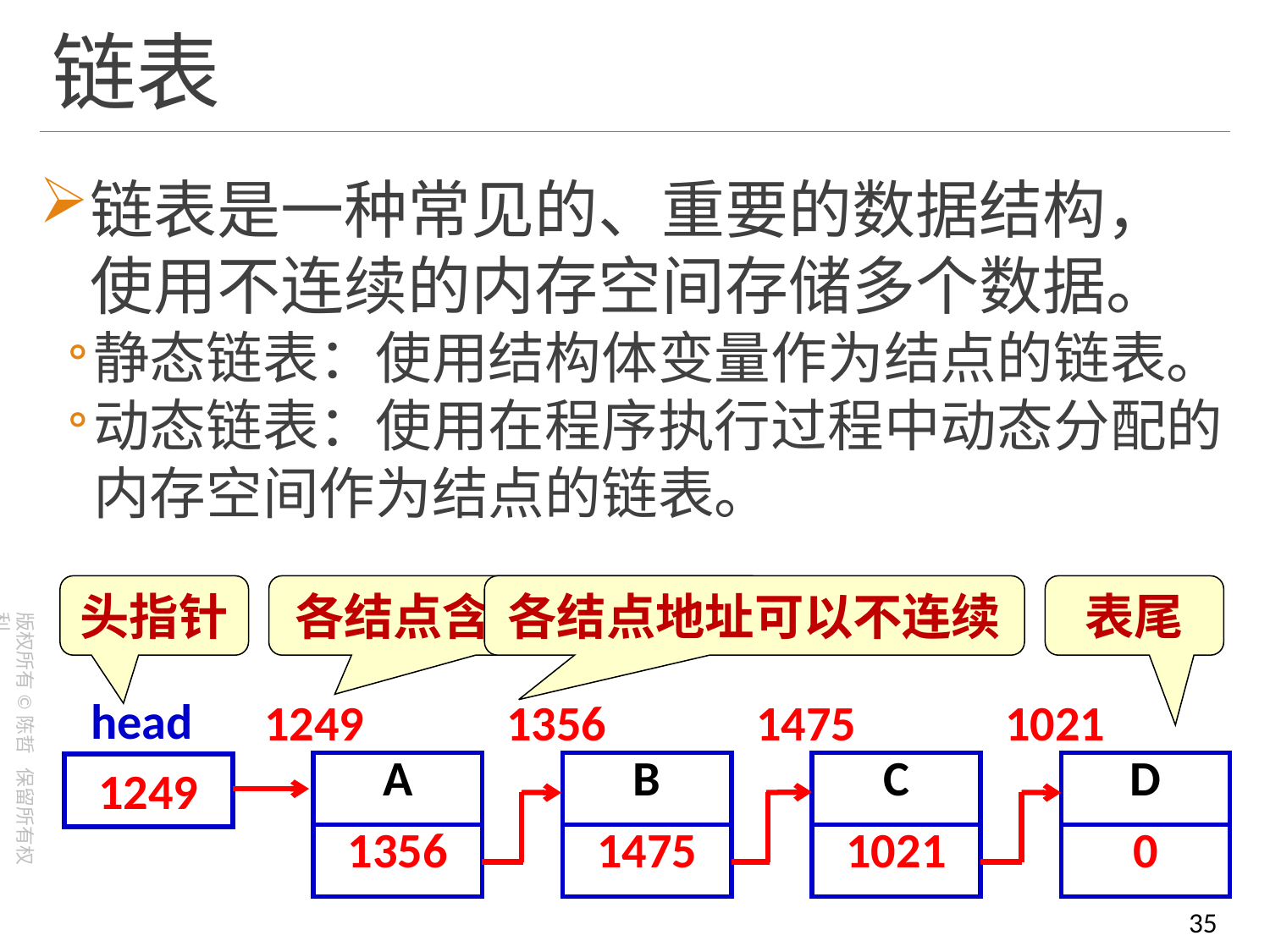

# 链表
链表是一种常见的、重要的数据结构，使用不连续的内存空间存储多个数据。
静态链表：使用结构体变量作为结点的链表。
动态链表：使用在程序执行过程中动态分配的内存空间作为结点的链表。

头指针
各结点含有两个部分
各结点地址可以不连续
表尾
head
1249
1356
1475
1021
| A |
| --- |
| 1356 |
| B |
| --- |
| 1475 |
| C |
| --- |
| 1021 |
| D |
| --- |
| 0 |
1249
35